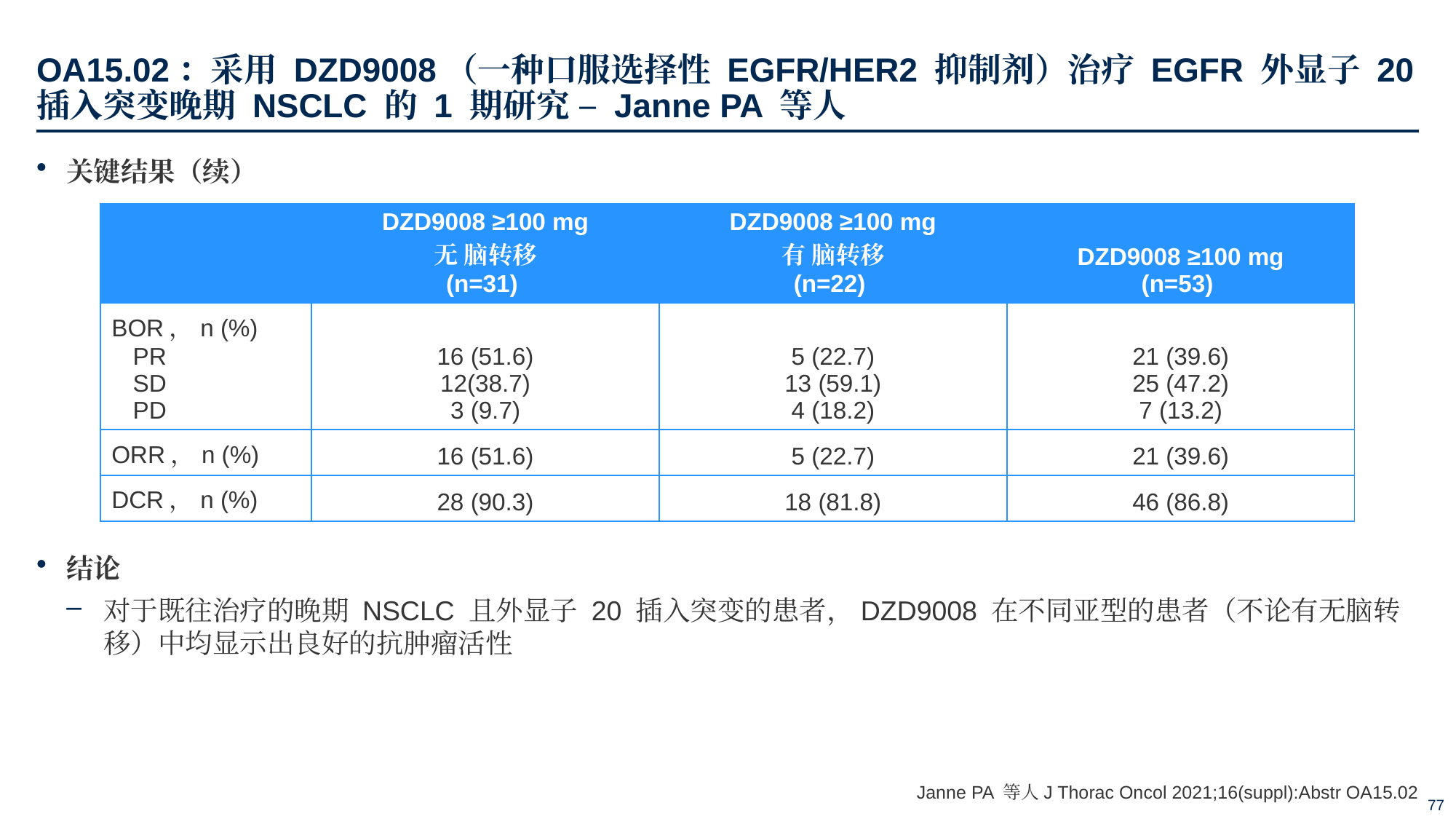

# OA15.02：采用 DZD9008（一种口服选择性 EGFR/HER2 抑制剂）治疗 EGFR 外显子 20 插入突变晚期 NSCLC 的 1 期研究 – Janne PA 等人
关键结果（续）
结论
对于既往治疗的晚期 NSCLC 且外显子 20 插入突变的患者，DZD9008 在不同亚型的患者（不论有无脑转移）中均显示出良好的抗肿瘤活性
|  | DZD9008 ≥100 mg 无 脑转移 (n=31) | DZD9008 ≥100 mg 有 脑转移 (n=22) | DZD9008 ≥100 mg (n=53) |
| --- | --- | --- | --- |
| BOR，n (%) PR SD PD | 16 (51.6) 12(38.7) 3 (9.7) | 5 (22.7) 13 (59.1) 4 (18.2) | 21 (39.6) 25 (47.2) 7 (13.2) |
| ORR，n (%) | 16 (51.6) | 5 (22.7) | 21 (39.6) |
| DCR，n (%) | 28 (90.3) | 18 (81.8) | 46 (86.8) |
Janne PA 等人J Thorac Oncol 2021;16(suppl):Abstr OA15.02